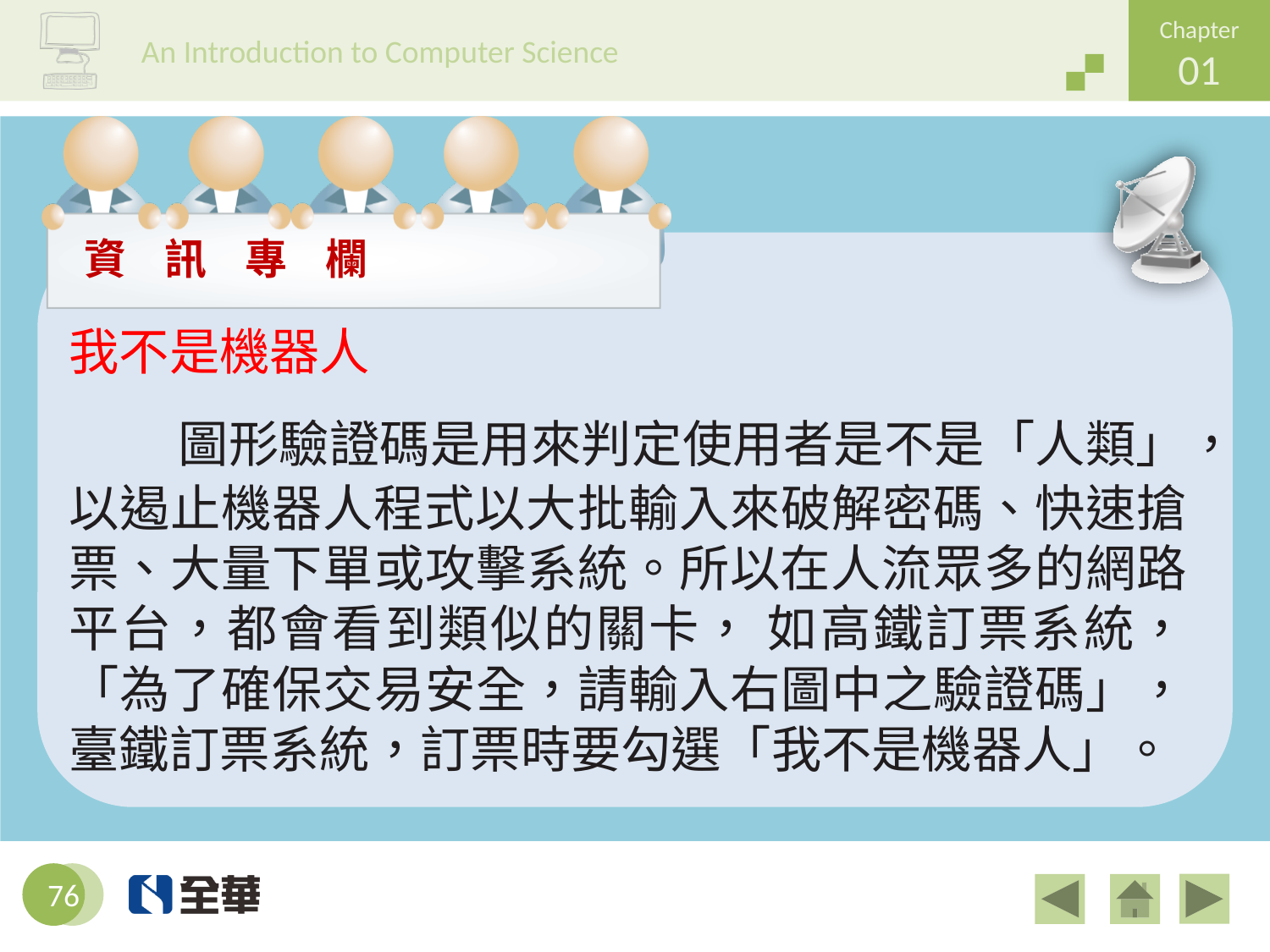

我不是機器人
      圖形驗證碼是用來判定使用者是不是「人類」，以遏止機器人程式以大批輸入來破解密碼、快速搶票、大量下單或攻擊系統。所以在人流眾多的網路平台，都會看到類似的關卡， 如高鐵訂票系統，「為了確保交易安全，請輸入右圖中之驗證碼」，臺鐵訂票系統，訂票時要勾選「我不是機器人」。